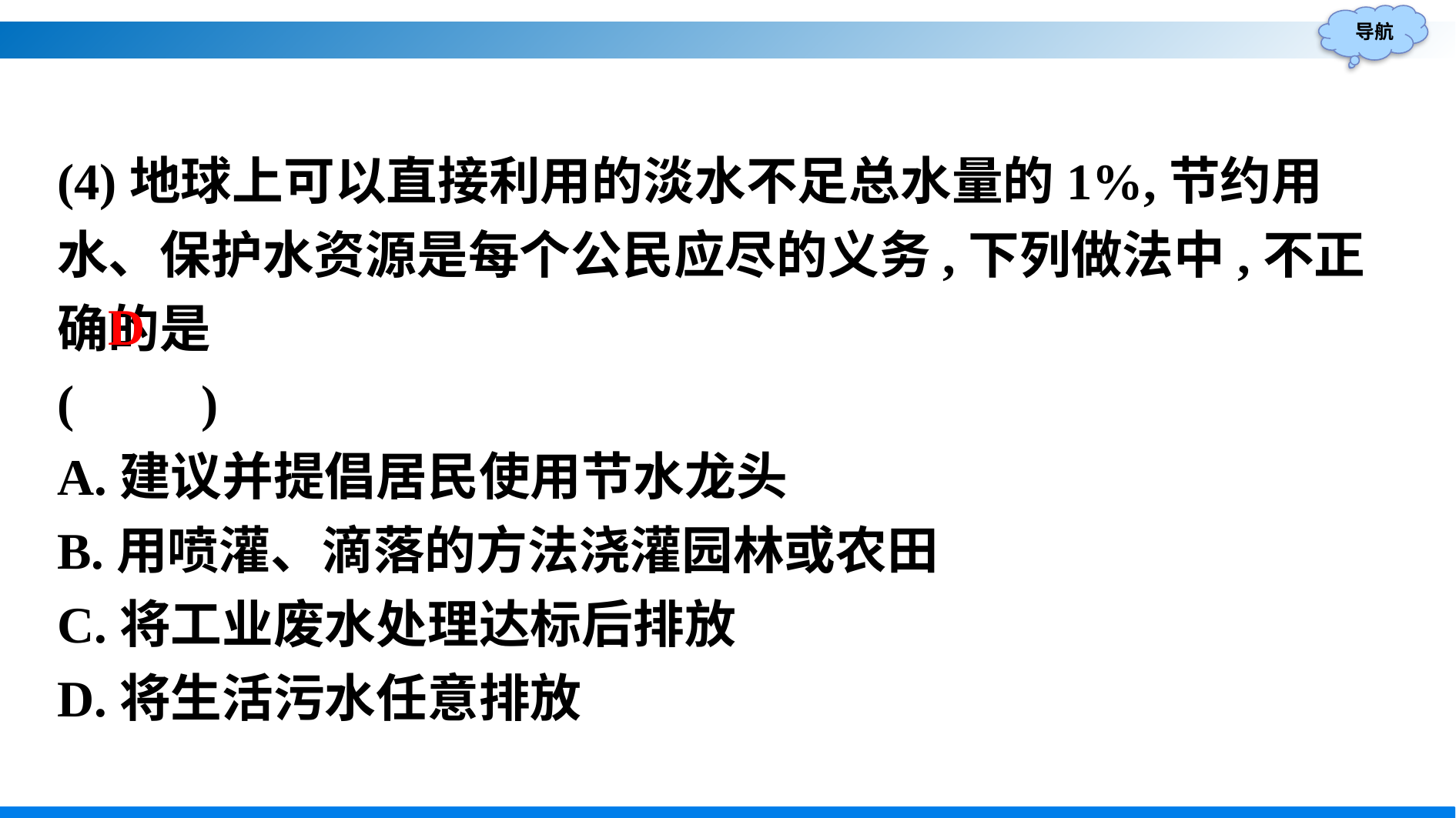

(4)地球上可以直接利用的淡水不足总水量的1%,节约用水、保护水资源是每个公民应尽的义务,下列做法中,不正确的是
(　　)
A.建议并提倡居民使用节水龙头
B.用喷灌、滴落的方法浇灌园林或农田
C.将工业废水处理达标后排放
D.将生活污水任意排放
D